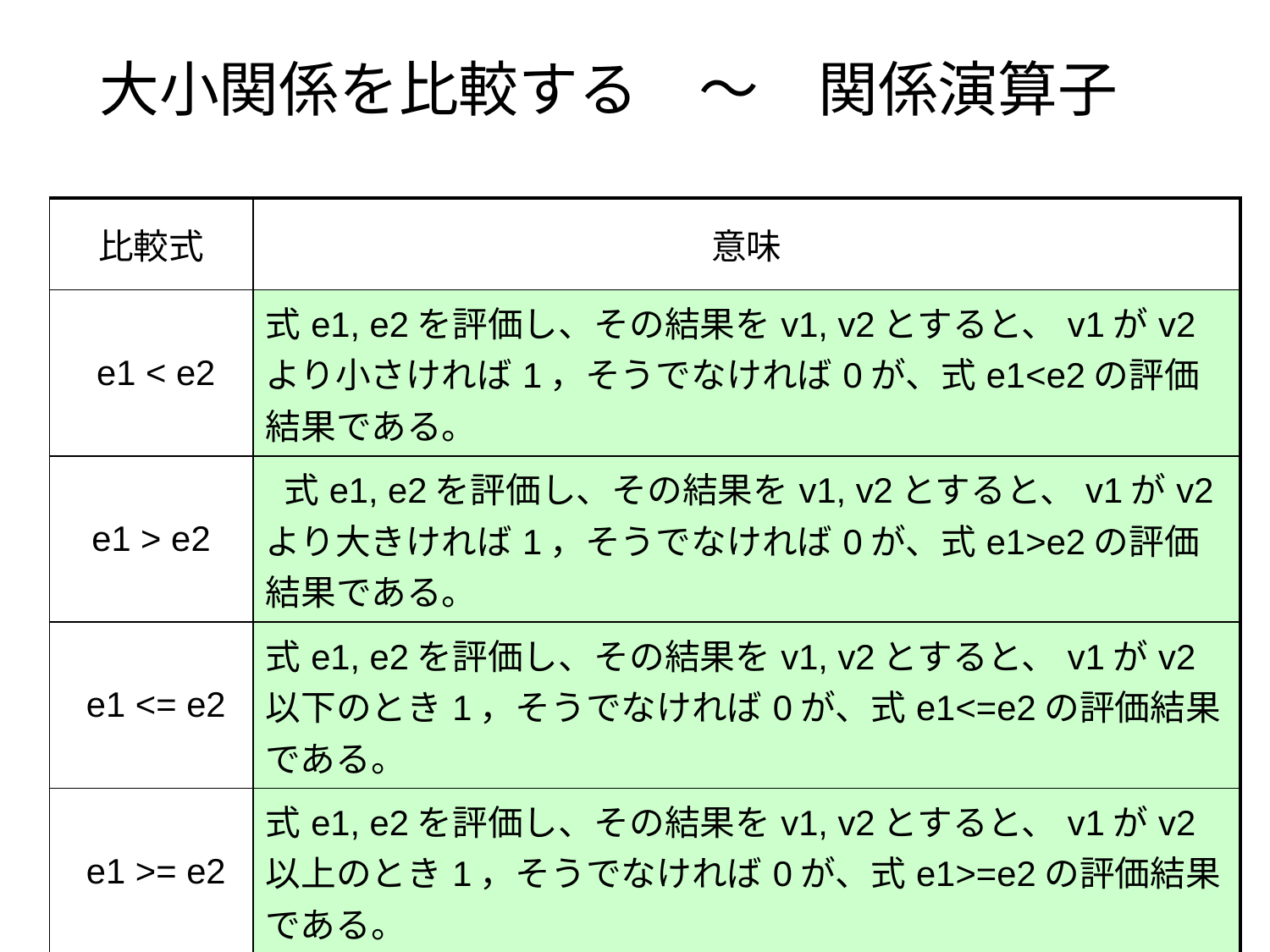

# 大小関係を比較する　～　関係演算子
| 比較式 | 意味 |
| --- | --- |
| e1 < e2 | 式e1, e2を評価し、その結果をv1, v2とすると、v1がv2より小さければ1，そうでなければ0が、式e1<e2の評価結果である。 |
| e1 > e2 | 式e1, e2を評価し、その結果をv1, v2とすると、v1がv2より大きければ1，そうでなければ0が、式e1>e2の評価結果である。 |
| e1 <= e2 | 式e1, e2を評価し、その結果をv1, v2とすると、v1がv2以下のとき1，そうでなければ0が、式e1<=e2の評価結果である。 |
| e1 >= e2 | 式e1, e2を評価し、その結果をv1, v2とすると、v1がv2以上のとき1，そうでなければ0が、式e1>=e2の評価結果である。 |